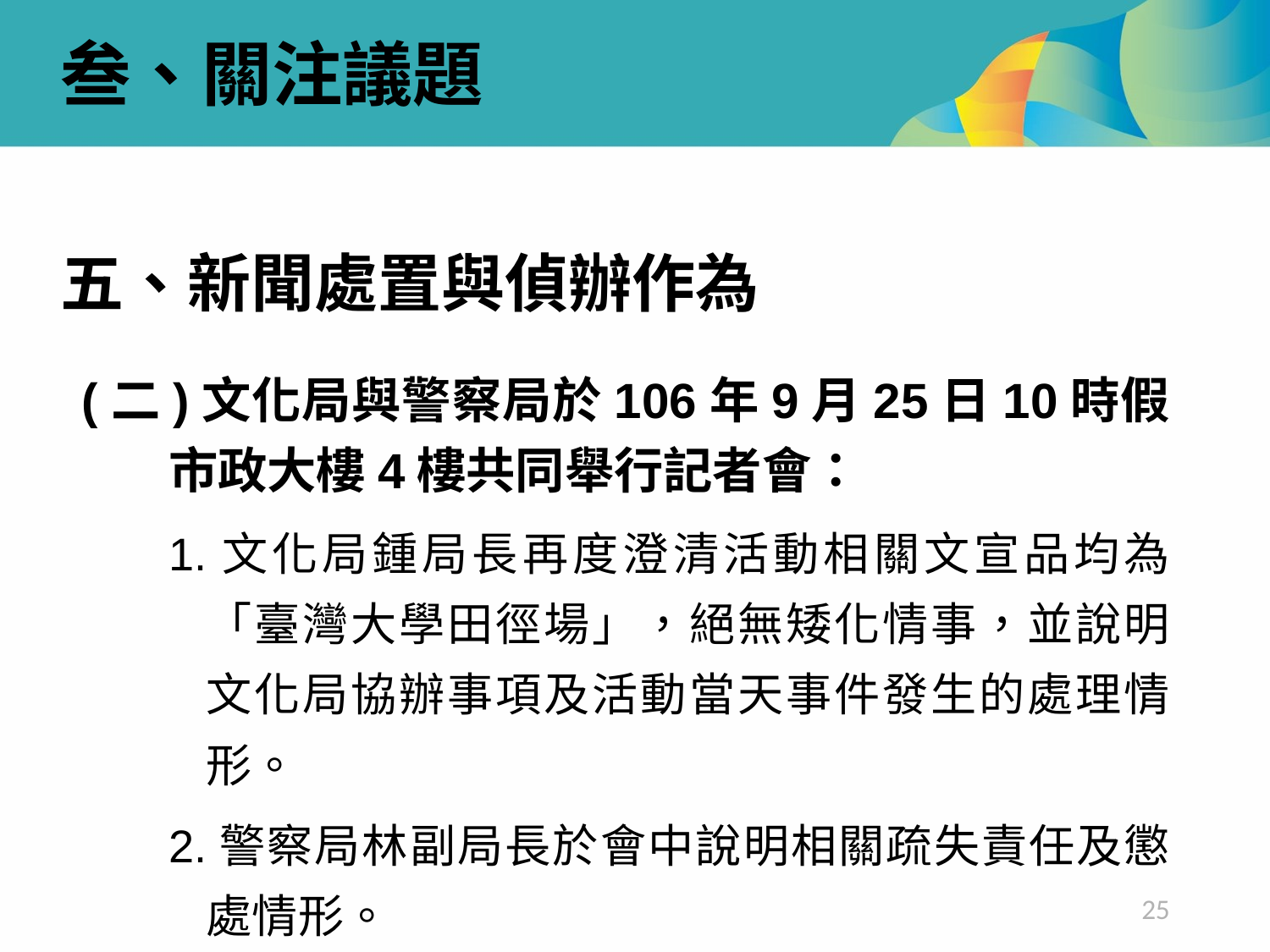

叁、關注議題
五、新聞處置與偵辦作為
(二)文化局與警察局於106年9月25日10時假市政大樓4樓共同舉行記者會：
1.文化局鍾局長再度澄清活動相關文宣品均為「臺灣大學田徑場」，絕無矮化情事，並說明文化局協辦事項及活動當天事件發生的處理情形。
2.警察局林副局長於會中說明相關疏失責任及懲處情形。
25